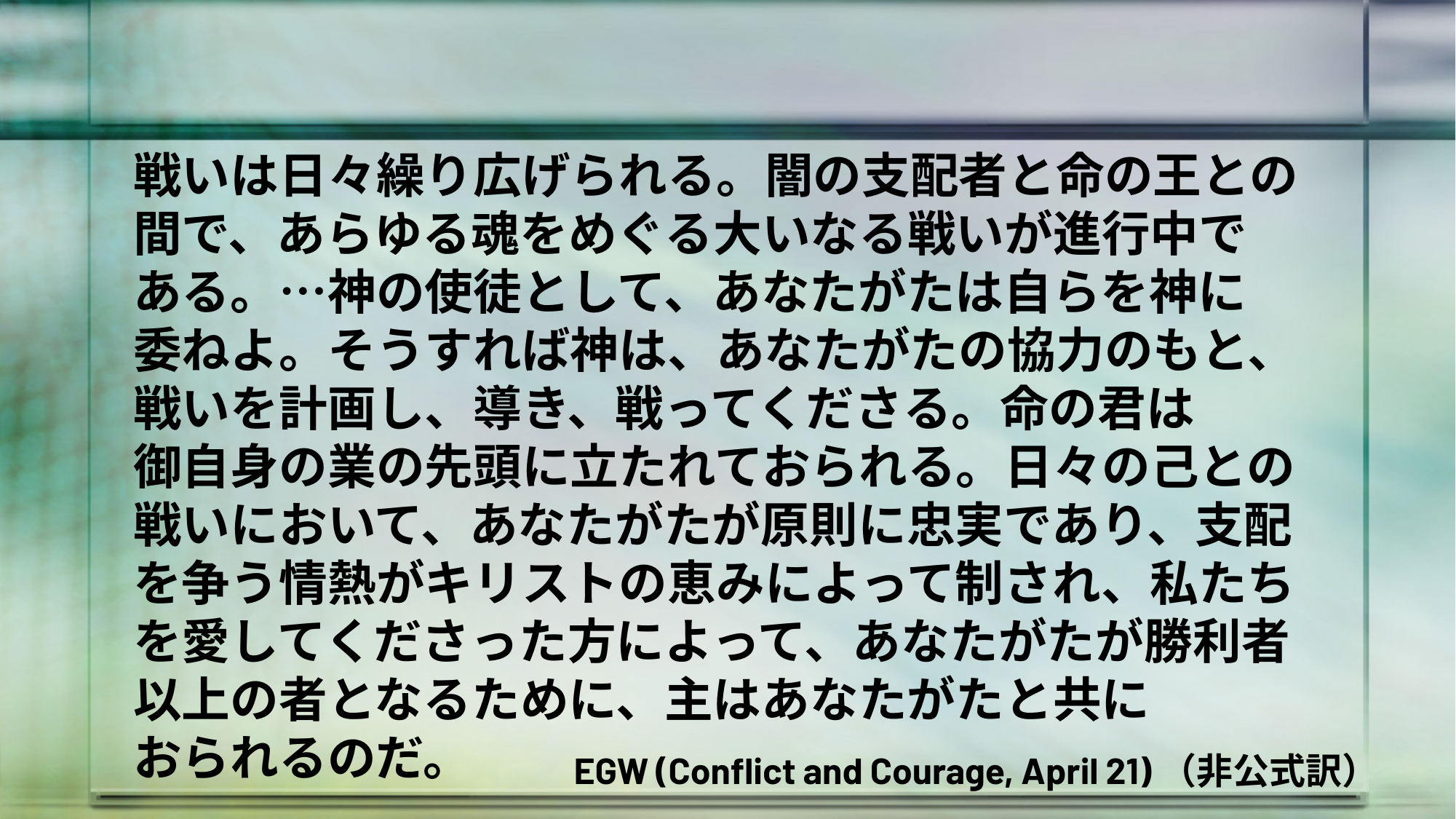

戦いは日々繰り広げられる。闇の支配者と命の王との間で、あらゆる魂をめぐる大いなる戦いが進行中で　ある。…神の使徒として、あなたがたは自らを神に　委ねよ。そうすれば神は、あなたがたの協力のもと、戦いを計画し、導き、戦ってくださる。命の君は
御自身の業の先頭に立たれておられる。日々の己との戦いにおいて、あなたがたが原則に忠実であり、支配を争う情熱がキリストの恵みによって制され、私たちを愛してくださった方によって、あなたがたが勝利者以上の者となるために、主はあなたがたと共に　　　おられるのだ。
EGW (Conflict and Courage, April 21)（非公式訳）